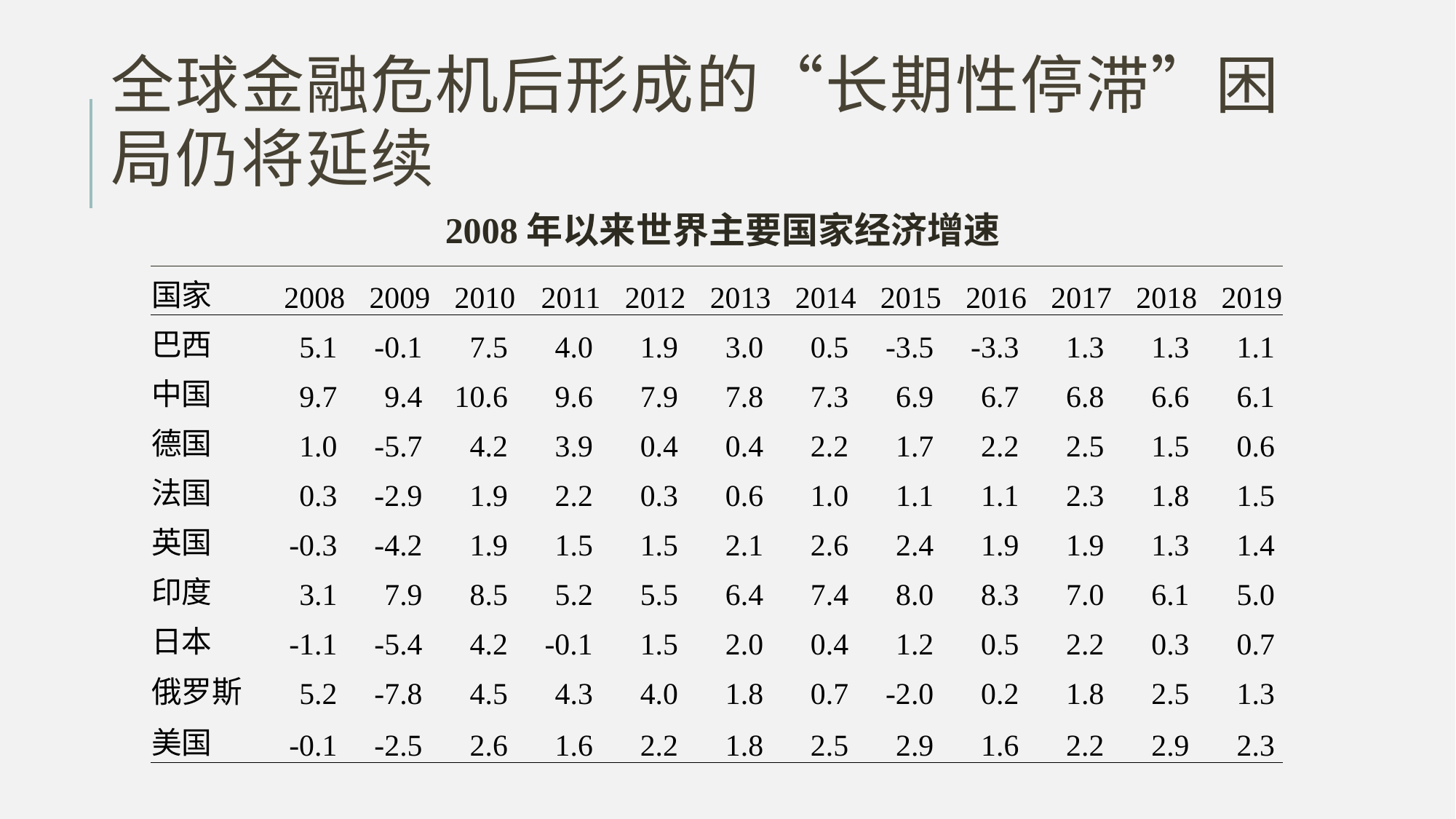

# 全球金融危机后形成的“长期性停滞”困局仍将延续
2008年以来世界主要国家经济增速
| 国家 | 2008 | 2009 | 2010 | 2011 | 2012 | 2013 | 2014 | 2015 | 2016 | 2017 | 2018 | 2019 |
| --- | --- | --- | --- | --- | --- | --- | --- | --- | --- | --- | --- | --- |
| 巴西 | 5.1 | -0.1 | 7.5 | 4.0 | 1.9 | 3.0 | 0.5 | -3.5 | -3.3 | 1.3 | 1.3 | 1.1 |
| 中国 | 9.7 | 9.4 | 10.6 | 9.6 | 7.9 | 7.8 | 7.3 | 6.9 | 6.7 | 6.8 | 6.6 | 6.1 |
| 德国 | 1.0 | -5.7 | 4.2 | 3.9 | 0.4 | 0.4 | 2.2 | 1.7 | 2.2 | 2.5 | 1.5 | 0.6 |
| 法国 | 0.3 | -2.9 | 1.9 | 2.2 | 0.3 | 0.6 | 1.0 | 1.1 | 1.1 | 2.3 | 1.8 | 1.5 |
| 英国 | -0.3 | -4.2 | 1.9 | 1.5 | 1.5 | 2.1 | 2.6 | 2.4 | 1.9 | 1.9 | 1.3 | 1.4 |
| 印度 | 3.1 | 7.9 | 8.5 | 5.2 | 5.5 | 6.4 | 7.4 | 8.0 | 8.3 | 7.0 | 6.1 | 5.0 |
| 日本 | -1.1 | -5.4 | 4.2 | -0.1 | 1.5 | 2.0 | 0.4 | 1.2 | 0.5 | 2.2 | 0.3 | 0.7 |
| 俄罗斯 | 5.2 | -7.8 | 4.5 | 4.3 | 4.0 | 1.8 | 0.7 | -2.0 | 0.2 | 1.8 | 2.5 | 1.3 |
| 美国 | -0.1 | -2.5 | 2.6 | 1.6 | 2.2 | 1.8 | 2.5 | 2.9 | 1.6 | 2.2 | 2.9 | 2.3 |